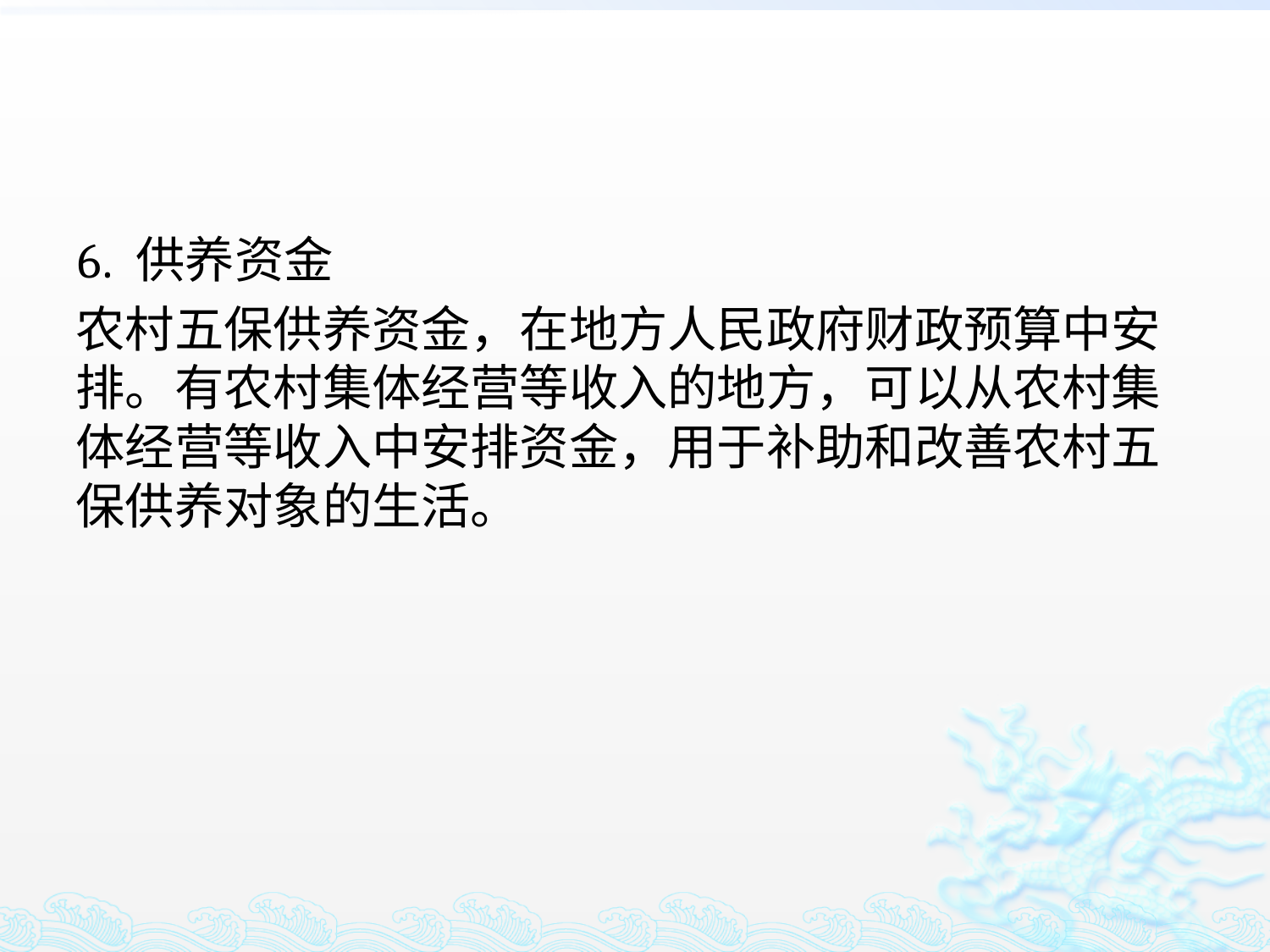

#
6. 供养资金
农村五保供养资金，在地方人民政府财政预算中安排。有农村集体经营等收入的地方，可以从农村集体经营等收入中安排资金，用于补助和改善农村五保供养对象的生活。